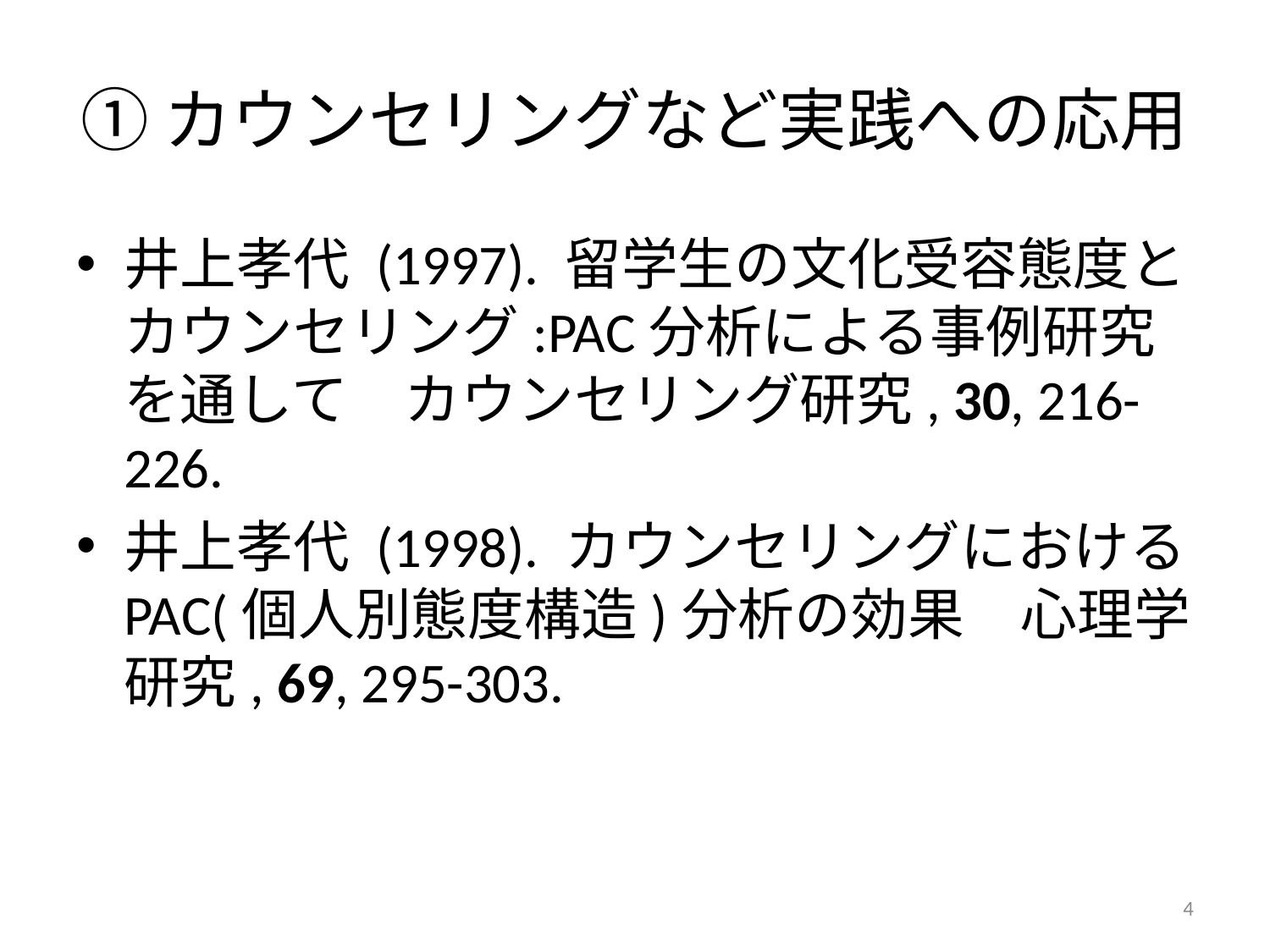

# ①カウンセリングなど実践への応用
井上孝代 (1997). 留学生の文化受容態度とカウンセリング:PAC分析による事例研究を通して　カウンセリング研究, 30, 216-226.
井上孝代 (1998). カウンセリングにおけるPAC(個人別態度構造)分析の効果　心理学研究, 69, 295-303.

4